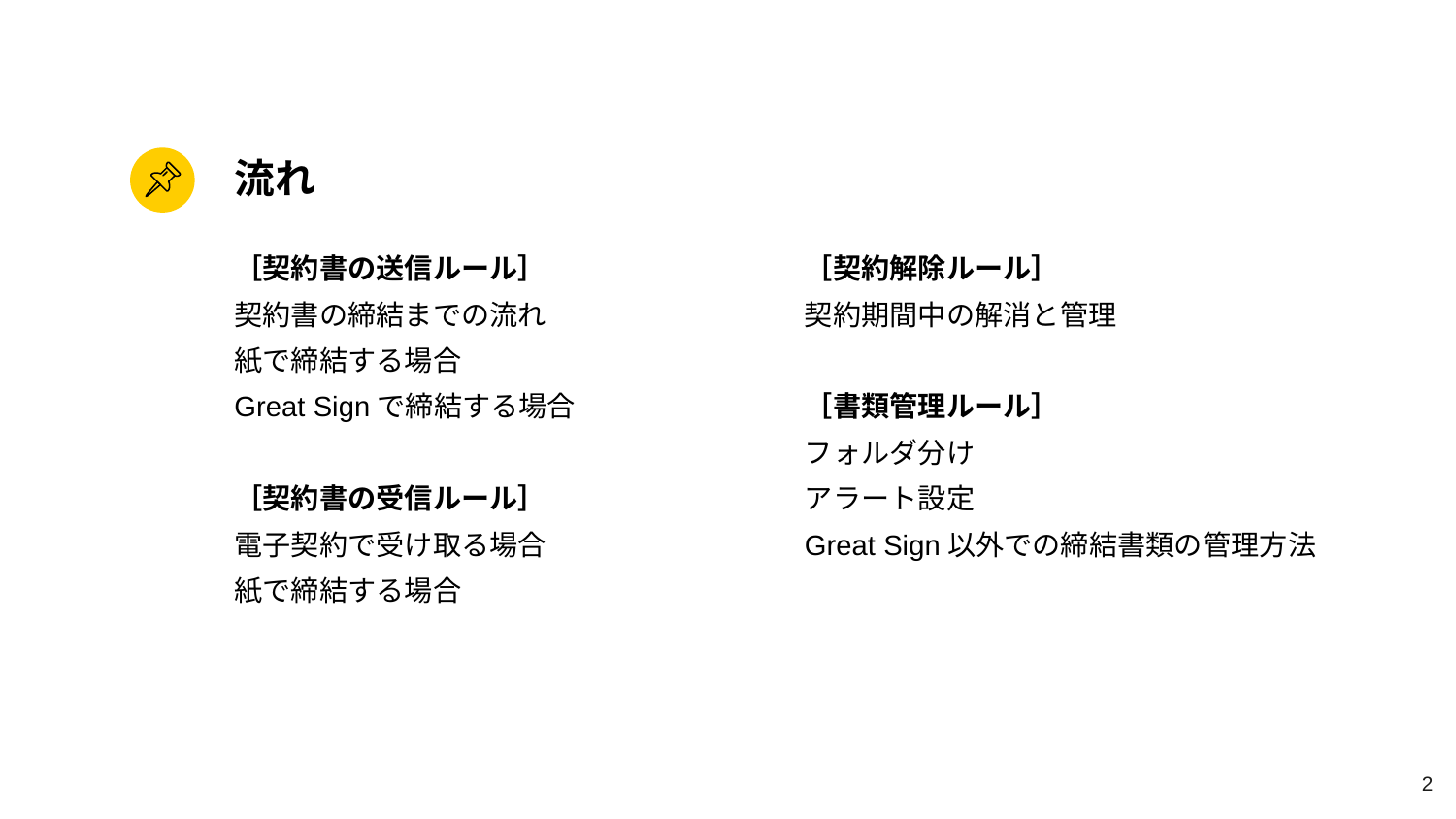

# 流れ

［契約解除ルール］
契約期間中の解消と管理

［書類管理ルール］
フォルダ分け
アラート設定
Great Sign以外での締結書類の管理方法

［契約書の送信ルール］
契約書の締結までの流れ
紙で締結する場合
Great Signで締結する場合

［契約書の受信ルール］
電子契約で受け取る場合
紙で締結する場合

2